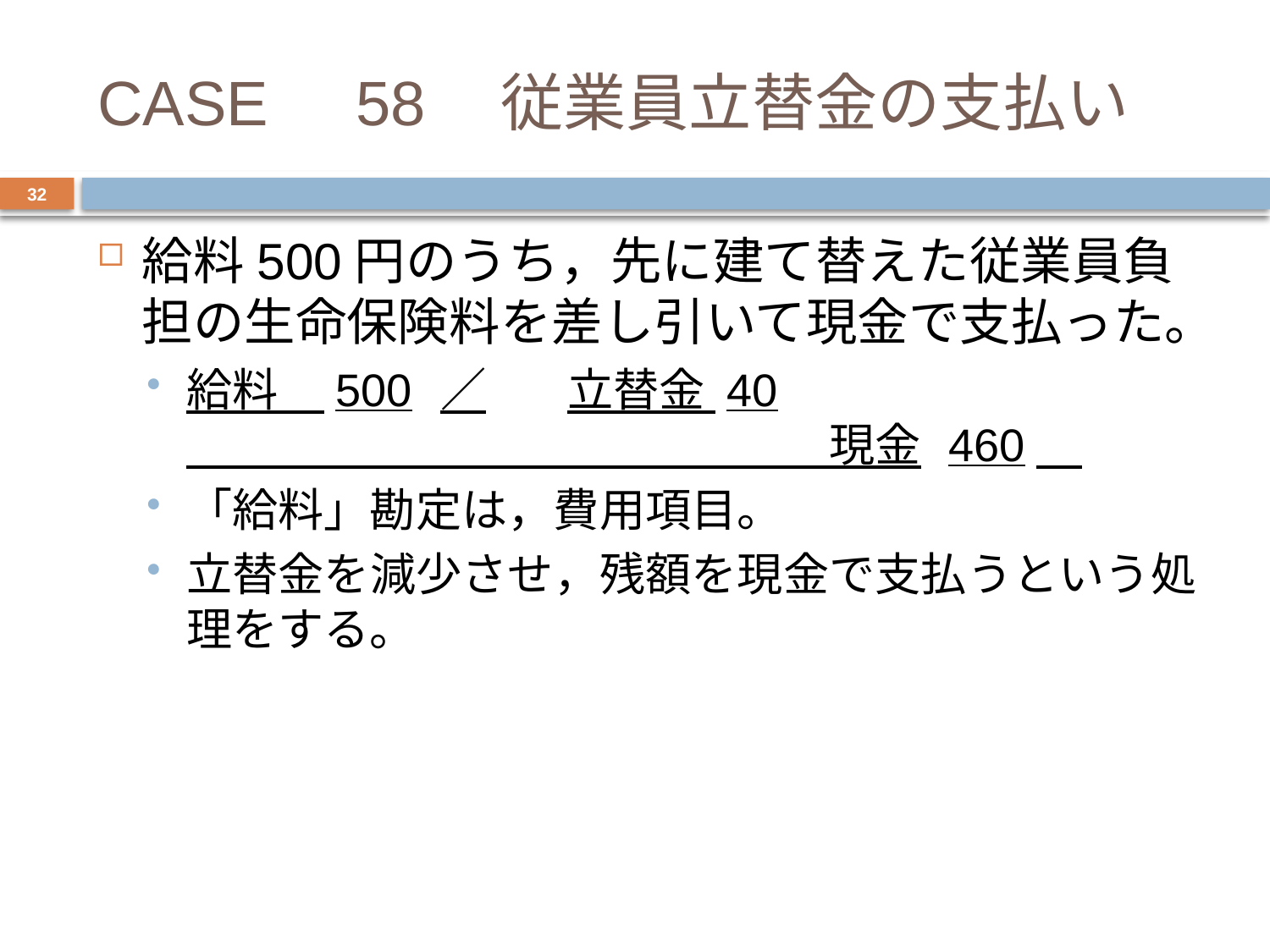

# CASE　58　従業員立替金の支払い
32
給料500円のうち，先に建て替えた従業員負担の生命保険料を差し引いて現金で支払った。
給料　500	／	立替金 40
　　　　　　　　　　　　　　現金	460
「給料」勘定は，費用項目。
立替金を減少させ，残額を現金で支払うという処理をする。